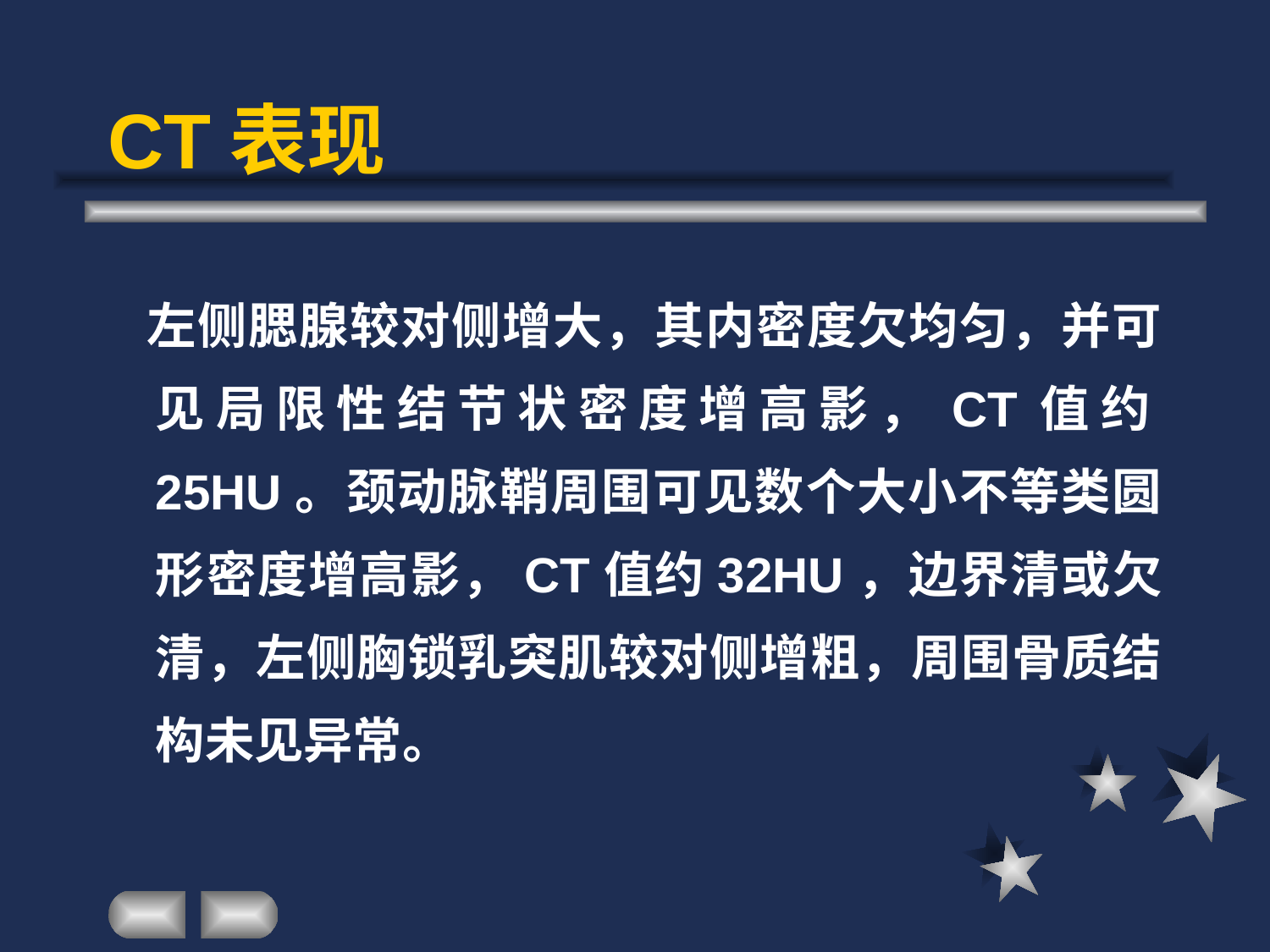

# CT表现
  左侧腮腺较对侧增大，其内密度欠均匀，并可见局限性结节状密度增高影，CT值约25HU。颈动脉鞘周围可见数个大小不等类圆形密度增高影，CT值约32HU，边界清或欠清，左侧胸锁乳突肌较对侧增粗，周围骨质结构未见异常。